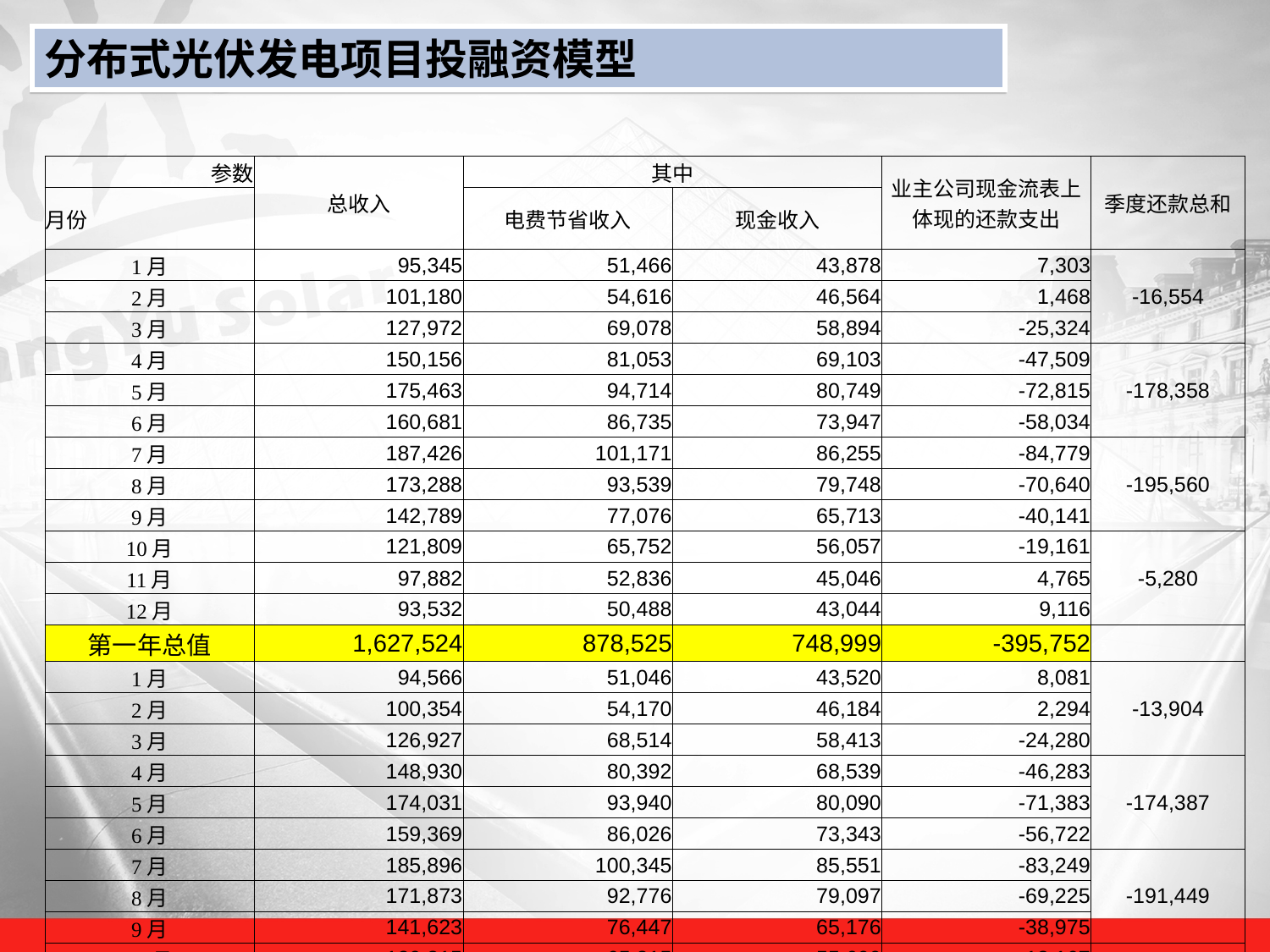

分布式光伏发电项目投融资模型
| 参数 | 总收入 | 其中 |  | 业主公司现金流表上体现的还款支出 | 季度还款总和 |
| --- | --- | --- | --- | --- | --- |
| 月份 |  | 电费节省收入 | 现金收入 |  |  |
| 1月 | 95,345 | 51,466 | 43,878 | 7,303 | -16,554 |
| 2月 | 101,180 | 54,616 | 46,564 | 1,468 |  |
| 3月 | 127,972 | 69,078 | 58,894 | -25,324 |  |
| 4月 | 150,156 | 81,053 | 69,103 | -47,509 | -178,358 |
| 5月 | 175,463 | 94,714 | 80,749 | -72,815 |  |
| 6月 | 160,681 | 86,735 | 73,947 | -58,034 |  |
| 7月 | 187,426 | 101,171 | 86,255 | -84,779 | -195,560 |
| 8月 | 173,288 | 93,539 | 79,748 | -70,640 |  |
| 9月 | 142,789 | 77,076 | 65,713 | -40,141 |  |
| 10月 | 121,809 | 65,752 | 56,057 | -19,161 | -5,280 |
| 11月 | 97,882 | 52,836 | 45,046 | 4,765 |  |
| 12月 | 93,532 | 50,488 | 43,044 | 9,116 |  |
| 第一年总值 | 1,627,524 | 878,525 | 748,999 | -395,752 |  |
| 1月 | 94,566 | 51,046 | 43,520 | 8,081 | -13,904 |
| 2月 | 100,354 | 54,170 | 46,184 | 2,294 |  |
| 3月 | 126,927 | 68,514 | 58,413 | -24,280 |  |
| 4月 | 148,930 | 80,392 | 68,539 | -46,283 | -174,387 |
| 5月 | 174,031 | 93,940 | 80,090 | -71,383 |  |
| 6月 | 159,369 | 86,026 | 73,343 | -56,722 |  |
| 7月 | 185,896 | 100,345 | 85,551 | -83,249 | -191,449 |
| 8月 | 171,873 | 92,776 | 79,097 | -69,225 |  |
| 9月 | 141,623 | 76,447 | 65,176 | -38,975 |  |
| 10月 | 120,815 | 65,215 | 55,600 | -18,167 | -2,723 |
| 11月 | 97,083 | 52,405 | 44,678 | 5,565 |  |
| 12月 | 92,768 | 50,076 | 42,693 | 9,879 |  |
| 第二年总值 | 1,614,236 | 871,353 | 742,884 | -382,464 |  |